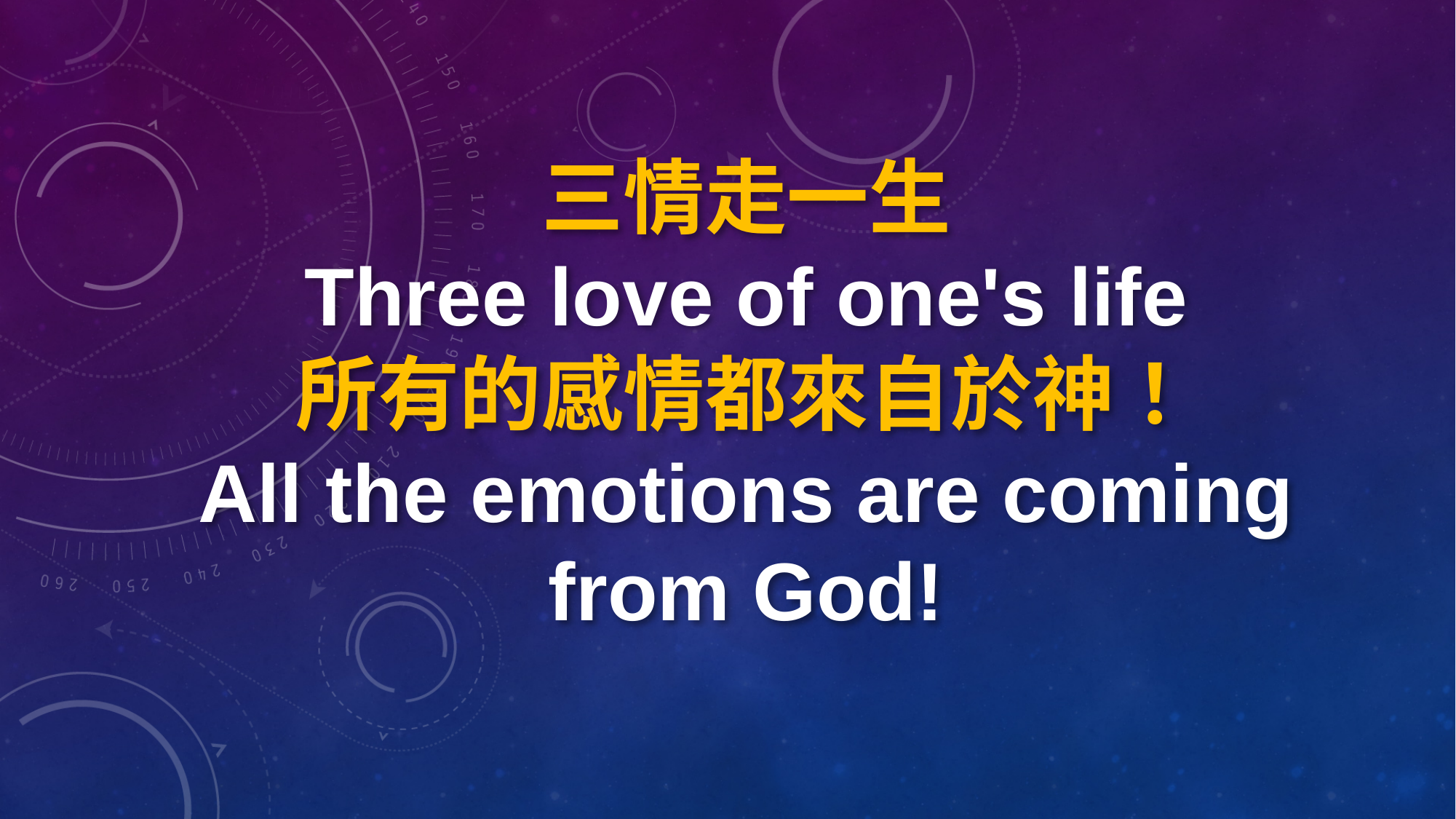

三情走一生
Three love of one's life
所有的感情都來自於神！
All the emotions are coming from God!